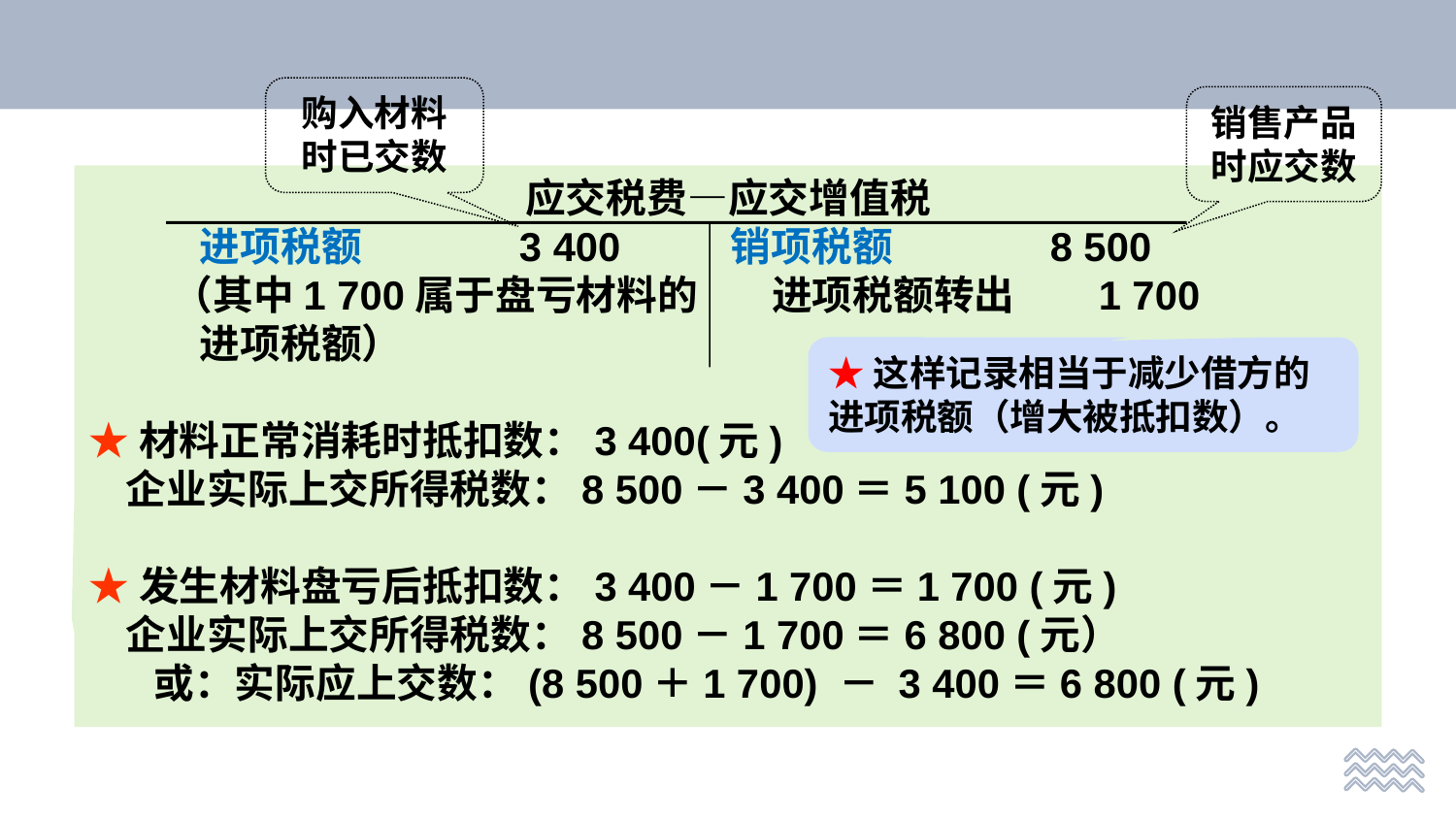

购入材料时已交数
销售产品时应交数
应交税费—应交增值税
           进项税额                3 400         销项税额                8 500
        （其中1 700属于盘亏材料的        进项税额转出        1 700
           进项税额）

★材料正常消耗时抵扣数：3 400(元)
   企业实际上交所得税数：8 500－3 400＝5 100 (元)

★发生材料盘亏后抵扣数：3 400－1 700＝1 700 (元)
   企业实际上交所得税数：8 500－1 700＝6 800 (元）
      或：实际应上交数：(8 500＋1 700) － 3 400＝6 800 (元)

★这样记录相当于减少借方的进项税额（增大被抵扣数）。